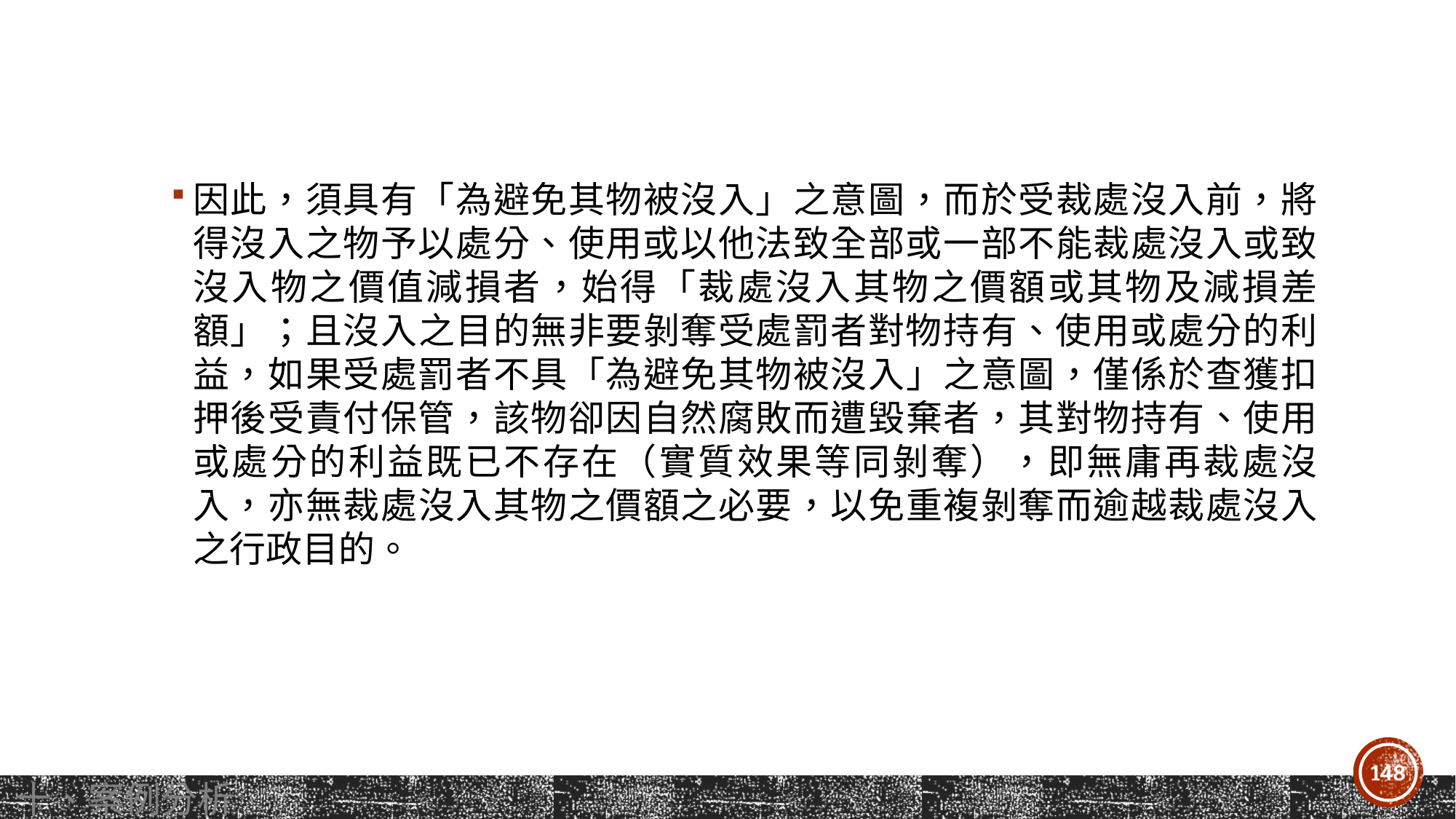

#
因此，須具有「為避免其物被沒入」之意圖，而於受裁處沒入前，將得沒入之物予以處分、使用或以他法致全部或一部不能裁處沒入或致沒入物之價值減損者，始得「裁處沒入其物之價額或其物及減損差額」；且沒入之目的無非要剝奪受處罰者對物持有、使用或處分的利益，如果受處罰者不具「為避免其物被沒入」之意圖，僅係於查獲扣押後受責付保管，該物卻因自然腐敗而遭毀棄者，其對物持有、使用或處分的利益既已不存在（實質效果等同剝奪），即無庸再裁處沒入，亦無裁處沒入其物之價額之必要，以免重複剝奪而逾越裁處沒入之行政目的。

148